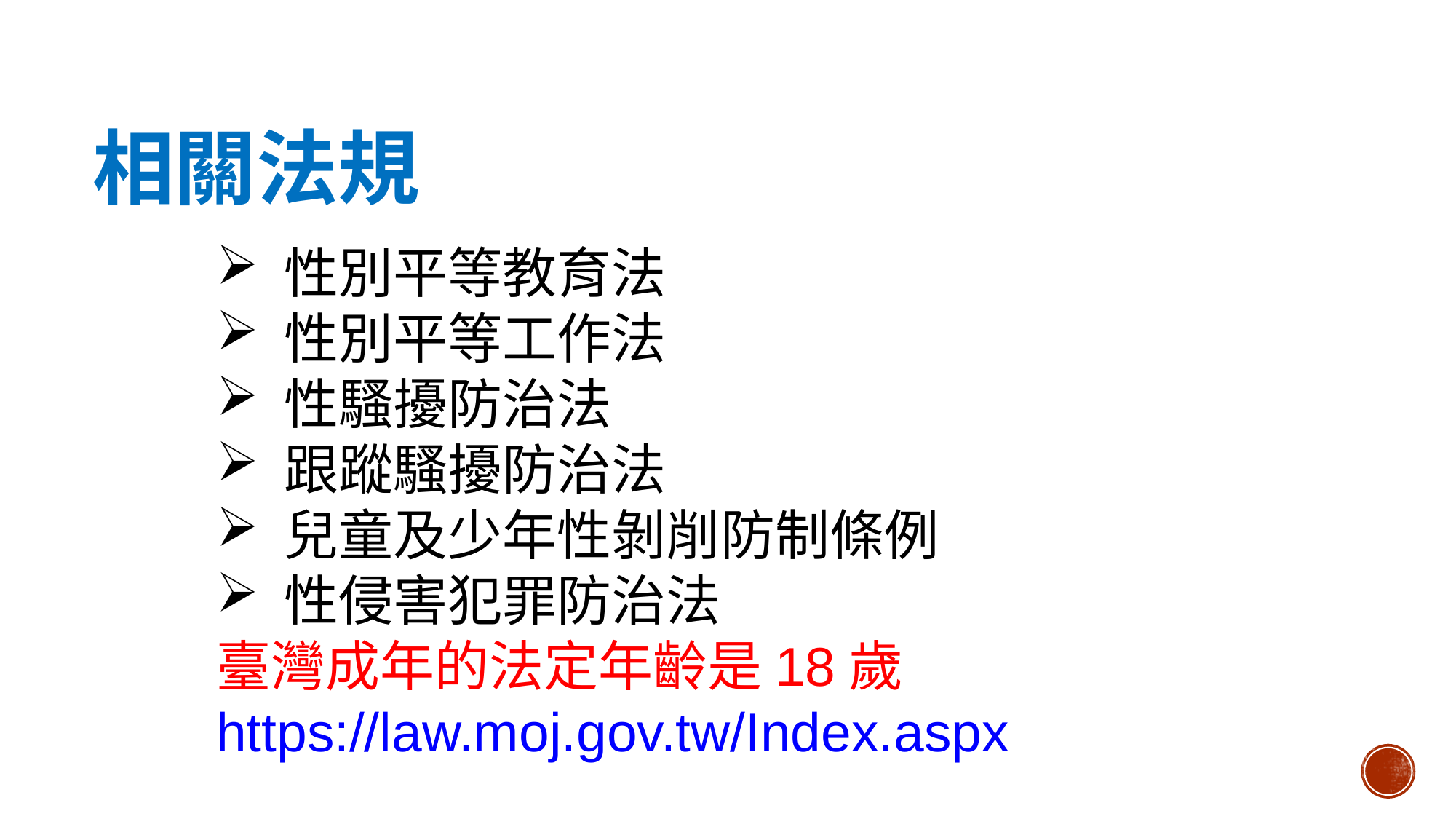

# 相關法規
性別平等教育法
性別平等工作法
性騷擾防治法
跟蹤騷擾防治法
兒童及少年性剝削防制條例
性侵害犯罪防治法
臺灣成年的法定年齡是18歲
https://law.moj.gov.tw/Index.aspx